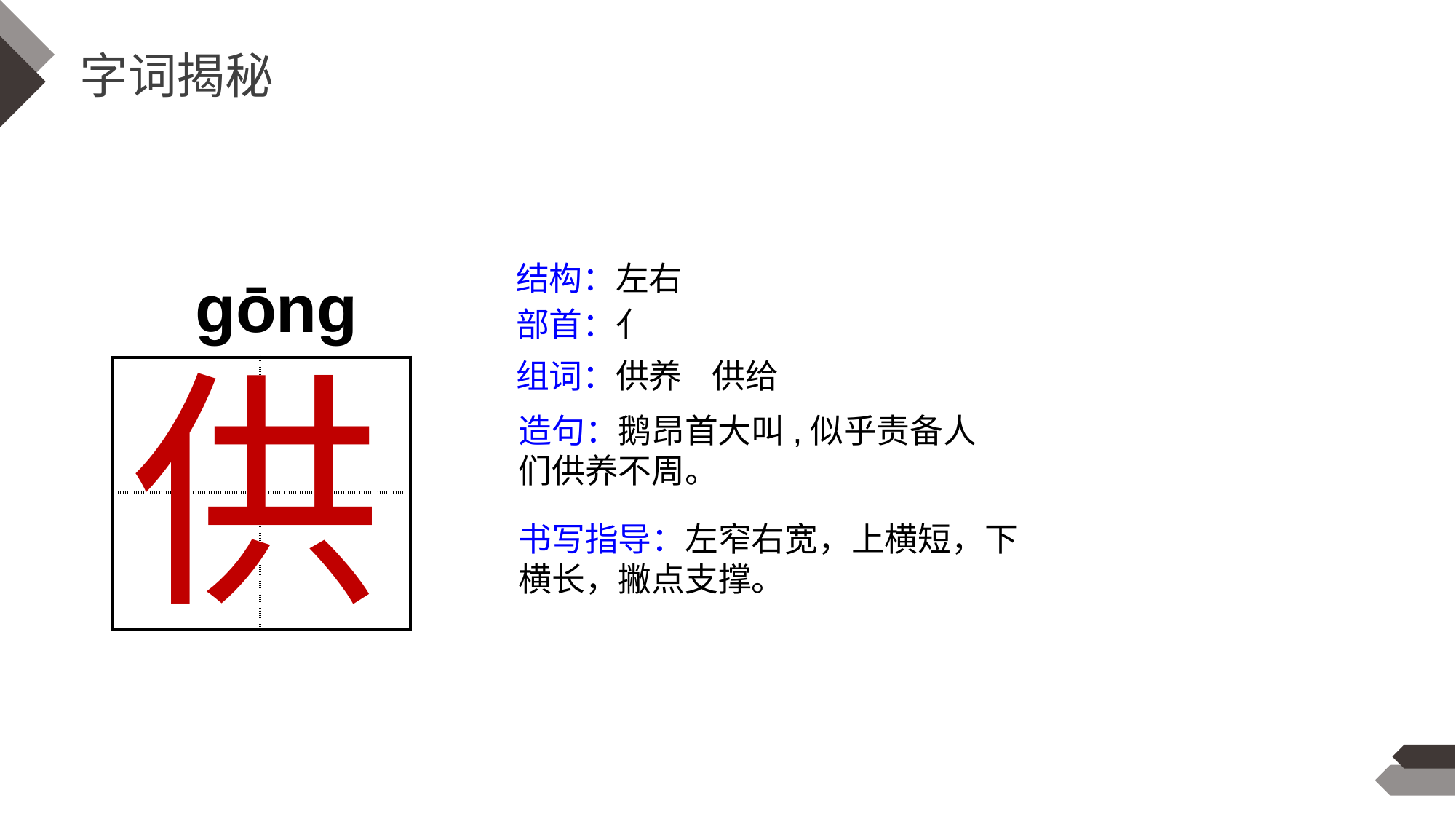

字词揭秘
结构：左右
gōng
部首：亻
供
组词：供养    供给
|  |  |
| --- | --- |
|  |  |
造句：鹅昂首大叫,似乎责备人们供养不周。

书写指导：左窄右宽，上横短，下横长，撇点支撑。